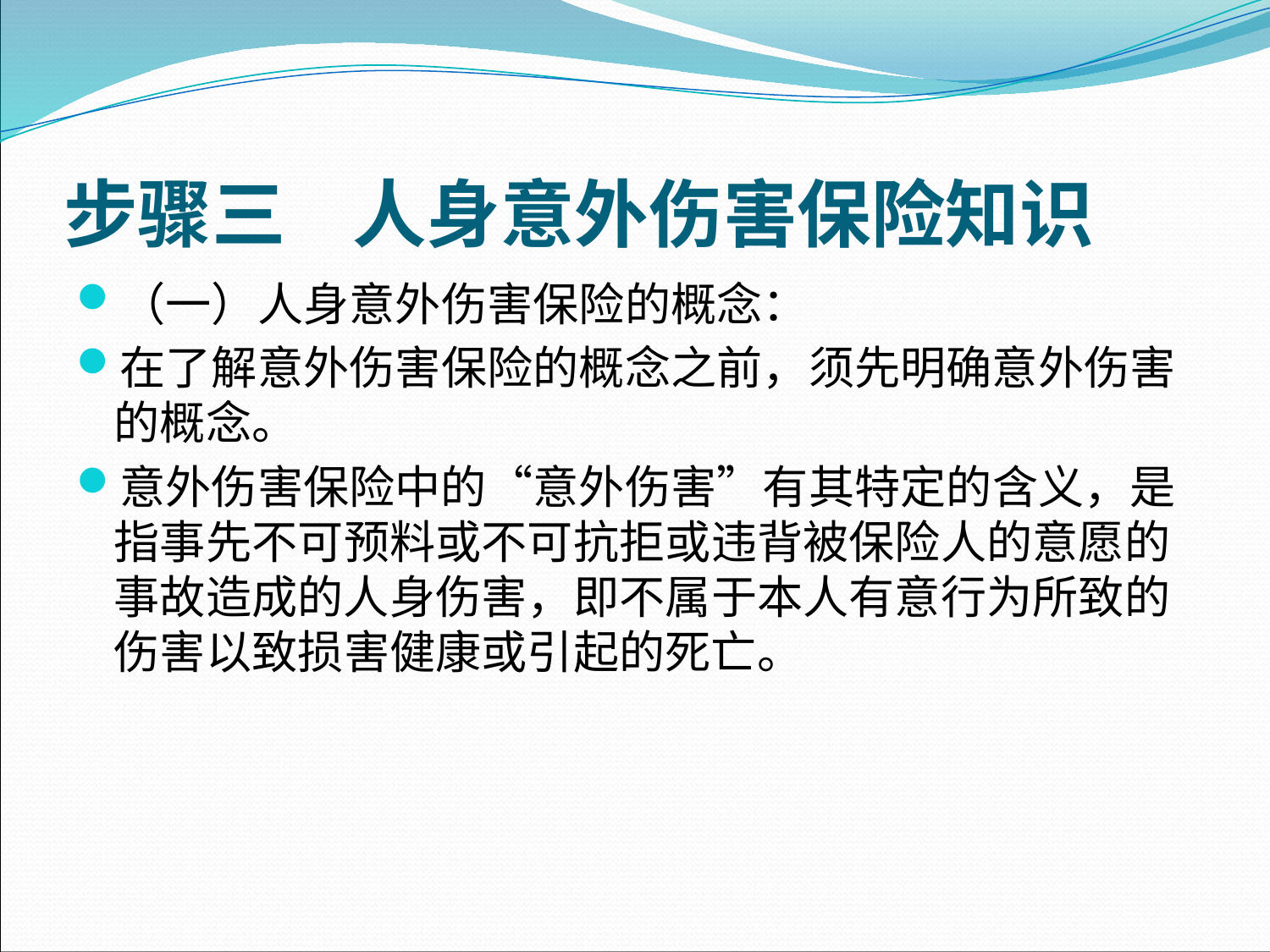

# 步骤三    人身意外伤害保险知识
（一）人身意外伤害保险的概念：
在了解意外伤害保险的概念之前，须先明确意外伤害的概念。
意外伤害保险中的“意外伤害”有其特定的含义，是指事先不可预料或不可抗拒或违背被保险人的意愿的事故造成的人身伤害，即不属于本人有意行为所致的伤害以致损害健康或引起的死亡。